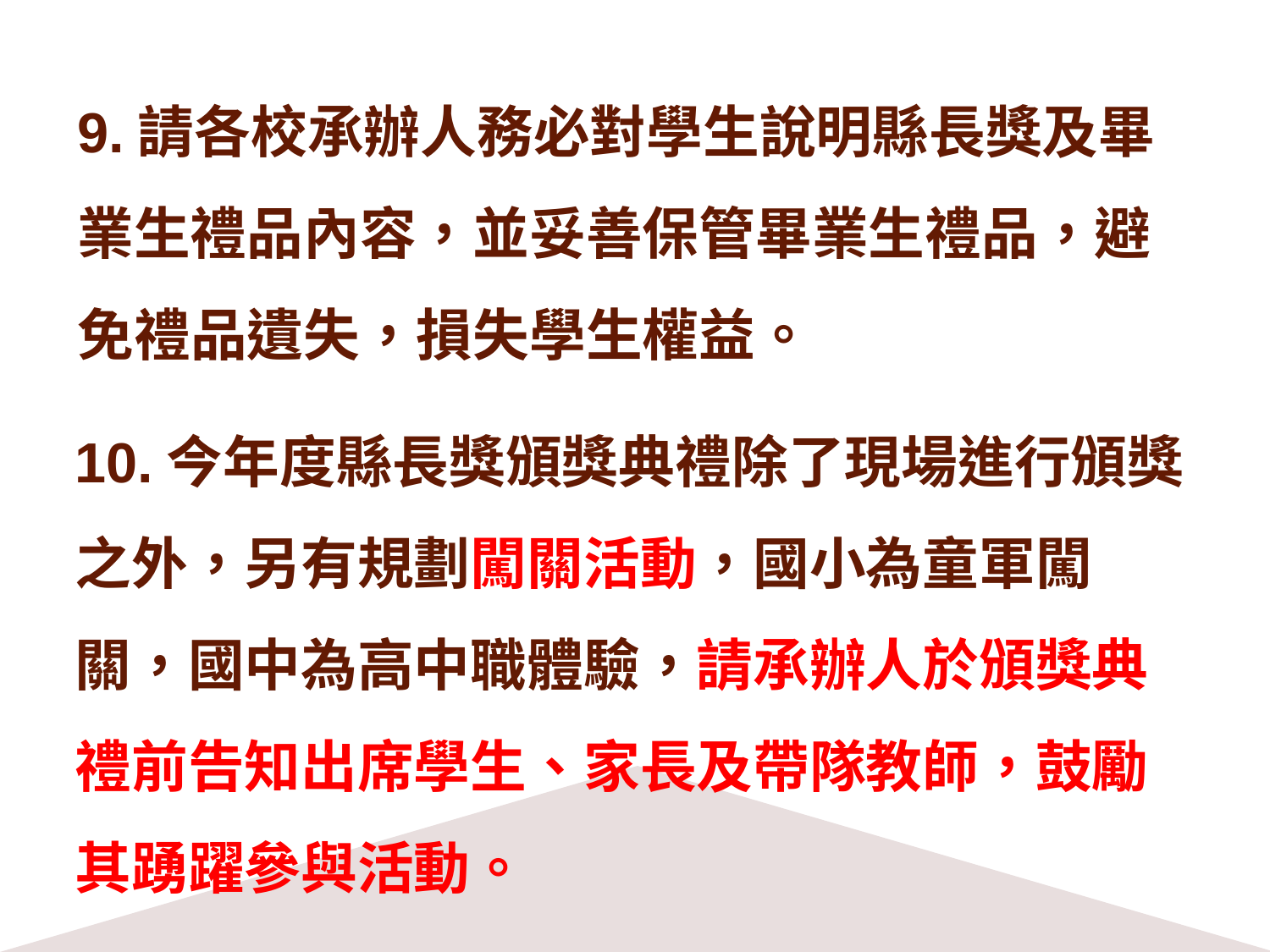

9.請各校承辦人務必對學生說明縣長獎及畢業生禮品內容，並妥善保管畢業生禮品，避免禮品遺失，損失學生權益。
10.今年度縣長獎頒獎典禮除了現場進行頒獎之外，另有規劃闖關活動，國小為童軍闖關，國中為高中職體驗，請承辦人於頒獎典禮前告知出席學生、家長及帶隊教師，鼓勵其踴躍參與活動。